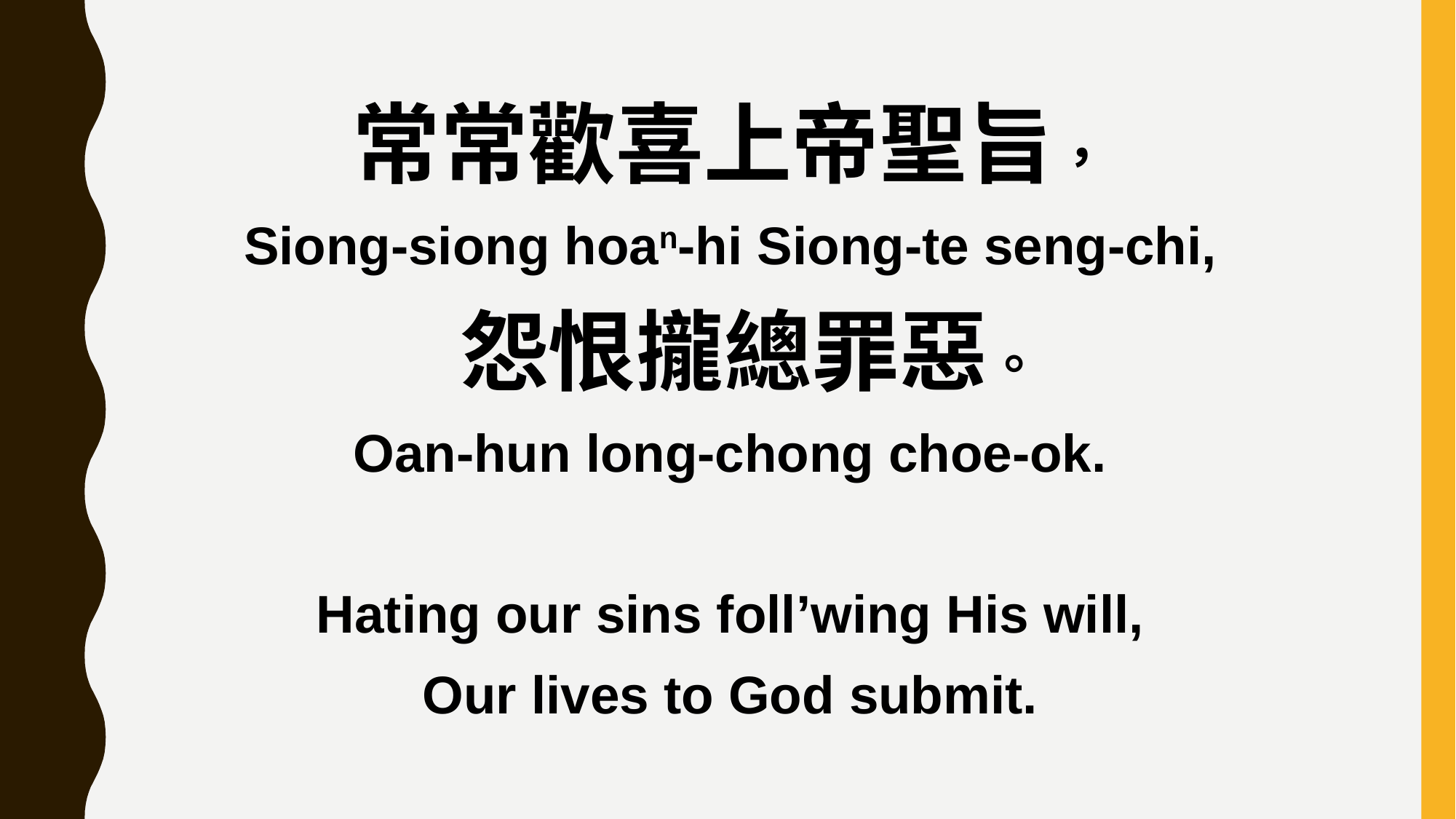

常常歡喜上帝聖旨，
Siong-siong hoan-hi Siong-te seng-chi,
 怨恨攏總罪惡。
Oan-hun long-chong choe-ok.

Hating our sins foll’wing His will,
Our lives to God submit.